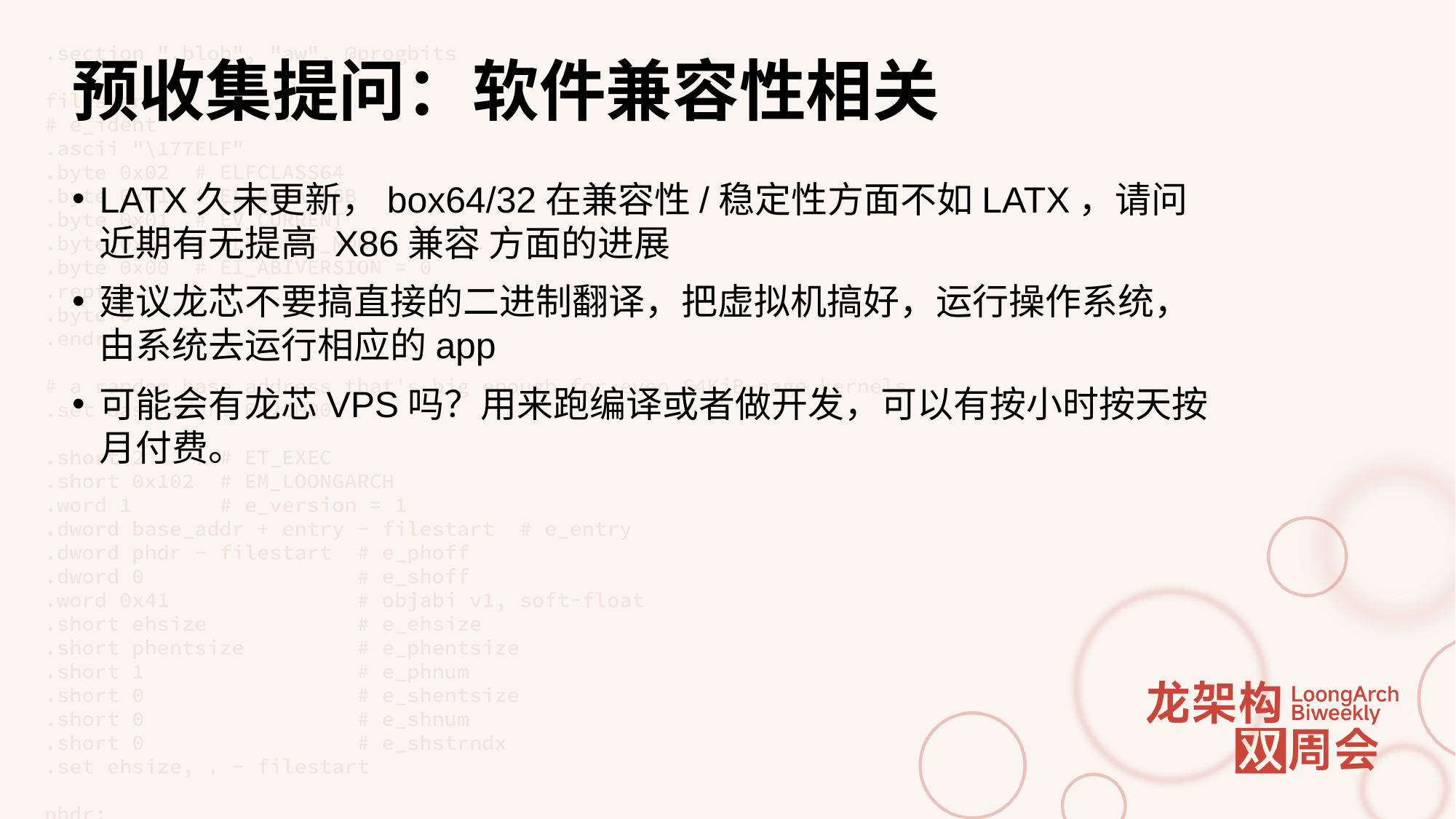

# 预收集提问：软件兼容性相关
LATX久未更新，box64/32在兼容性/稳定性方面不如LATX，请问近期有无提高 X86兼容 方面的进展
建议龙芯不要搞直接的二进制翻译，把虚拟机搞好，运行操作系统，由系统去运行相应的app
可能会有龙芯VPS吗？用来跑编译或者做开发，可以有按小时按天按月付费。